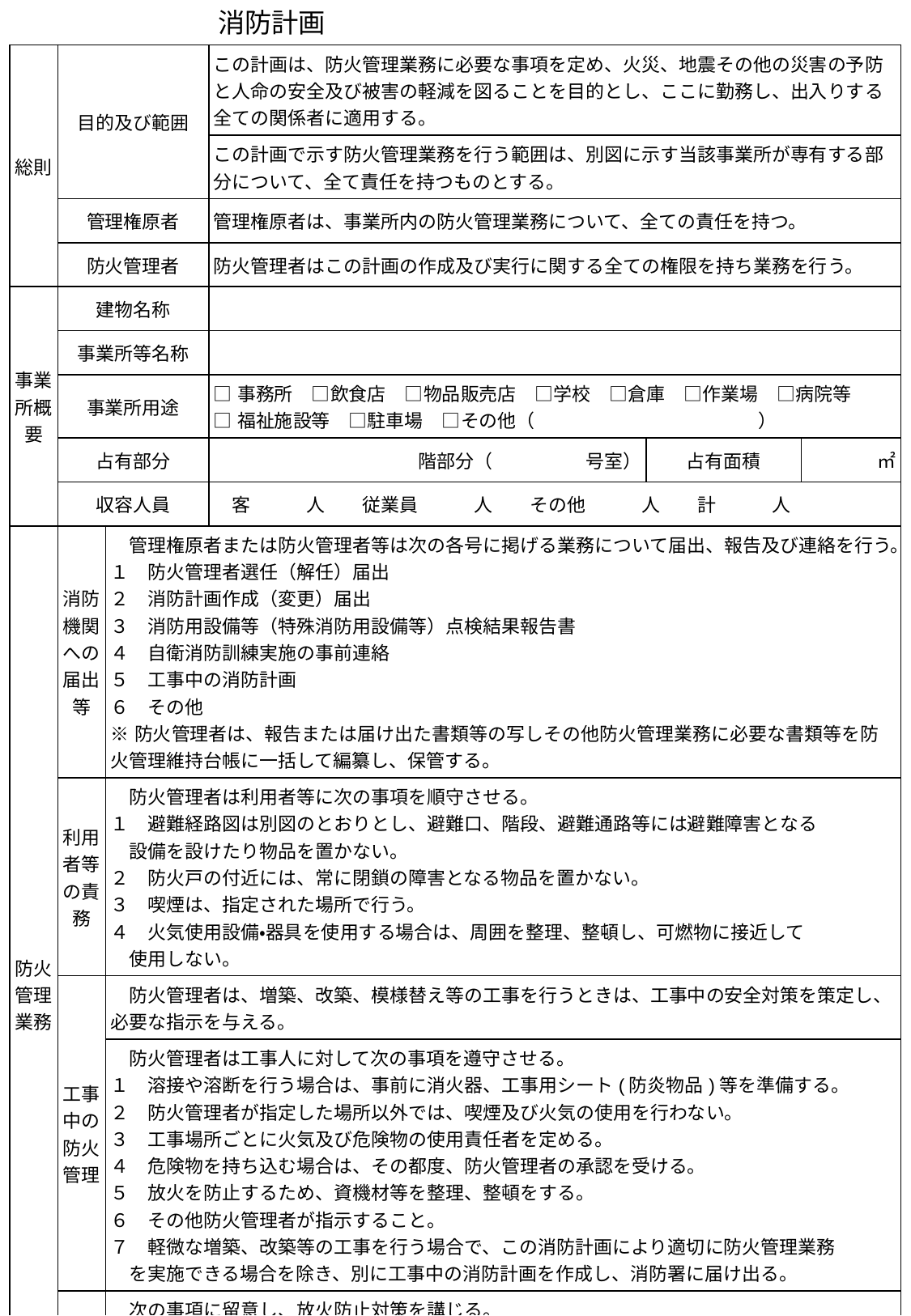

消防計画
| 総則 | 目的及び範囲 |  | この計画は、防火管理業務に必要な事項を定め、火災、地震その他の災害の予防と人命の安全及び被害の軽減を図ることを目的とし、ここに勤務し、出入りする全ての関係者に適用する。 |  |  |
| --- | --- | --- | --- | --- | --- |
|  |  |  | この計画で示す防火管理業務を行う範囲は、別図に示す当該事業所が専有する部分について、全て責任を持つものとする。 |  |  |
|  | 管理権原者 |  | 管理権原者は、事業所内の防火管理業務について、全ての責任を持つ。 |  |  |
|  | 防火管理者 |  | 防火管理者はこの計画の作成及び実行に関する全ての権限を持ち業務を行う。 |  |  |
| 事業所概要 | 建物名称 |  |  |  |  |
|  | 事業所等名称 |  |  |  |  |
|  | 事業所用途 |  | □事務所　□飲食店　□物品販売店　□学校　□倉庫　□作業場　□病院等 □福祉施設等　□駐車場　□その他（　　　　　　　　　　　　） |  |  |
|  | 占有部分 |  | 階部分（　　　　　号室） | 占有面積 | ㎡ |
|  | 収容人員 |  | 客　　　人　　従業員　　　人　　その他　　　人　　計　　　人 |  |  |
| 防火管理業務 | 消防機関への届出等 | 管理権原者または防火管理者等は次の各号に掲げる業務について届出、報告及び連絡を行う。 １　防火管理者選任（解任）届出 ２　消防計画作成（変更）届出 ３　消防用設備等（特殊消防用設備等）点検結果報告書 ４　自衛消防訓練実施の事前連絡 ５　工事中の消防計画 ６　その他 ※防火管理者は、報告または届け出た書類等の写しその他防火管理業務に必要な書類等を防火管理維持台帳に一括して編纂し、保管する。 |  |  |  |
|  | 利用者等の責務 | 防火管理者は利用者等に次の事項を順守させる。 １　避難経路図は別図のとおりとし、避難口、階段、避難通路等には避難障害となる 　設備を設けたり物品を置かない。 ２　防火戸の付近には、常に閉鎖の障害となる物品を置かない。 ３　喫煙は、指定された場所で行う。 ４　火気使用設備・器具を使用する場合は、周囲を整理、整頓し、可燃物に接近して 　使用しない。 |  |  |  |
|  | 工事中の防火管理 | 防火管理者は、増築、改築、模様替え等の工事を行うときは、工事中の安全対策を策定し、必要な指示を与える。 |  |  |  |
|  |  | 防火管理者は工事人に対して次の事項を遵守させる。 １　溶接や溶断を行う場合は、事前に消火器、工事用シート(防炎物品)等を準備する。 ２　防火管理者が指定した場所以外では、喫煙及び火気の使用を行わない。 ３　工事場所ごとに火気及び危険物の使用責任者を定める。 ４　危険物を持ち込む場合は、その都度、防火管理者の承認を受ける。 ５　放火を防止するため、資機材等を整理、整頓をする。 ６　その他防火管理者が指示すること。 ７　軽微な増築、改築等の工事を行う場合で、この消防計画により適切に防火管理業務 　を実施できる場合を除き、別に工事中の消防計画を作成し、消防署に届け出る。 |  |  |  |
|  | 放火防止対策 | 次の事項に留意し、放火防止対策を講じる。 １　建物の外周部及び敷地内にはダンボール等の可燃物を放置しない。 ２　物置及び倉庫等の施錠を励行する。 ３　終業時には、火気及び施錠の確認を行う。 ４　挙動不審者を見かけたら、防火管理者に報告する。 ５　ゴミ類は、ゴミ収集日の朝まではゴミ集積場に出さない。 |  |  |  |